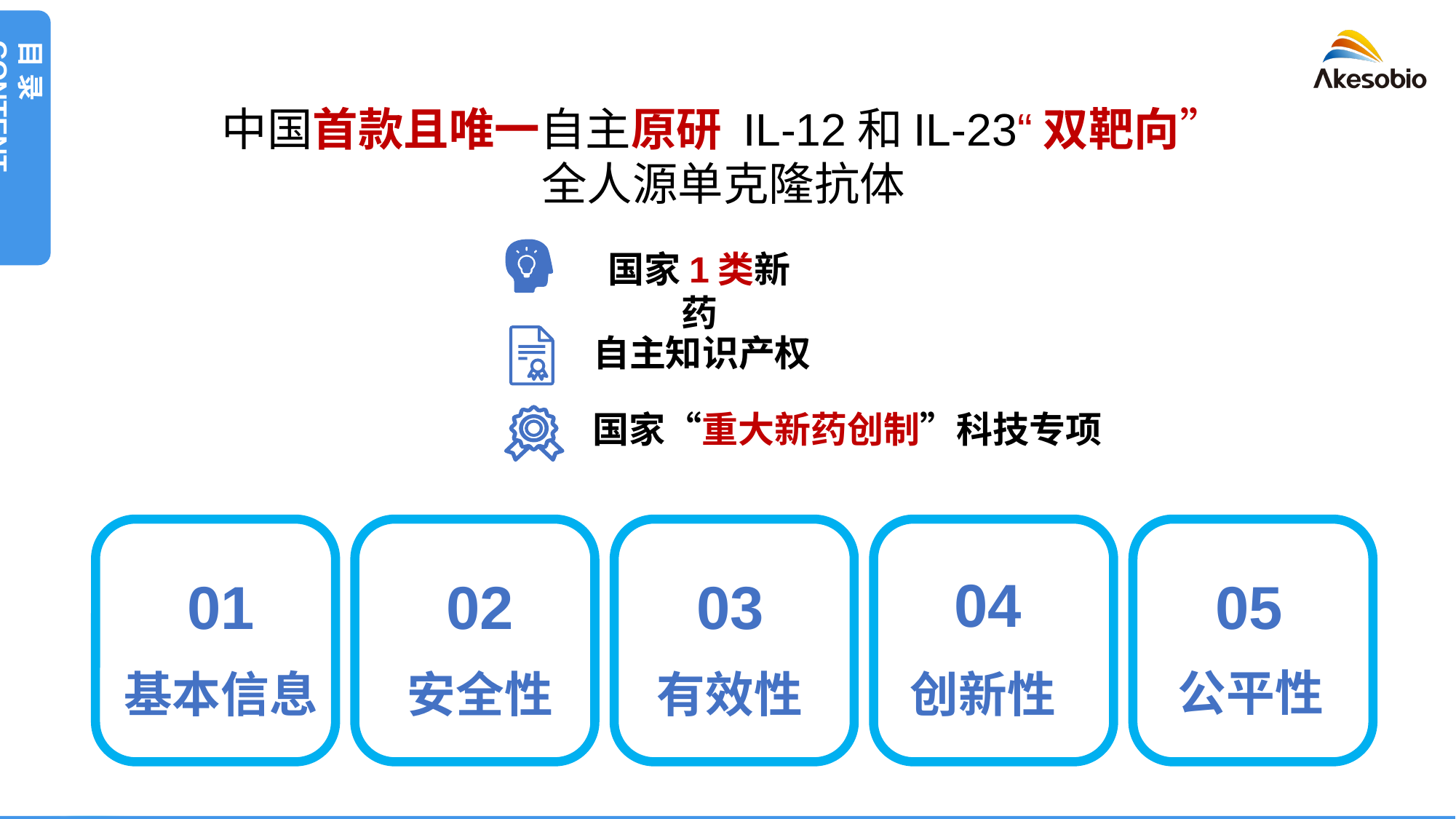

目 录 CONTENT
中国首款且唯一自主原研 IL-12和IL-23“双靶向”
全人源单克隆抗体

国家1类新药
自主知识产权

国家“重大新药创制”科技专项

04
01
02
03
05
公平性
创新性
基本信息
安全性
有效性